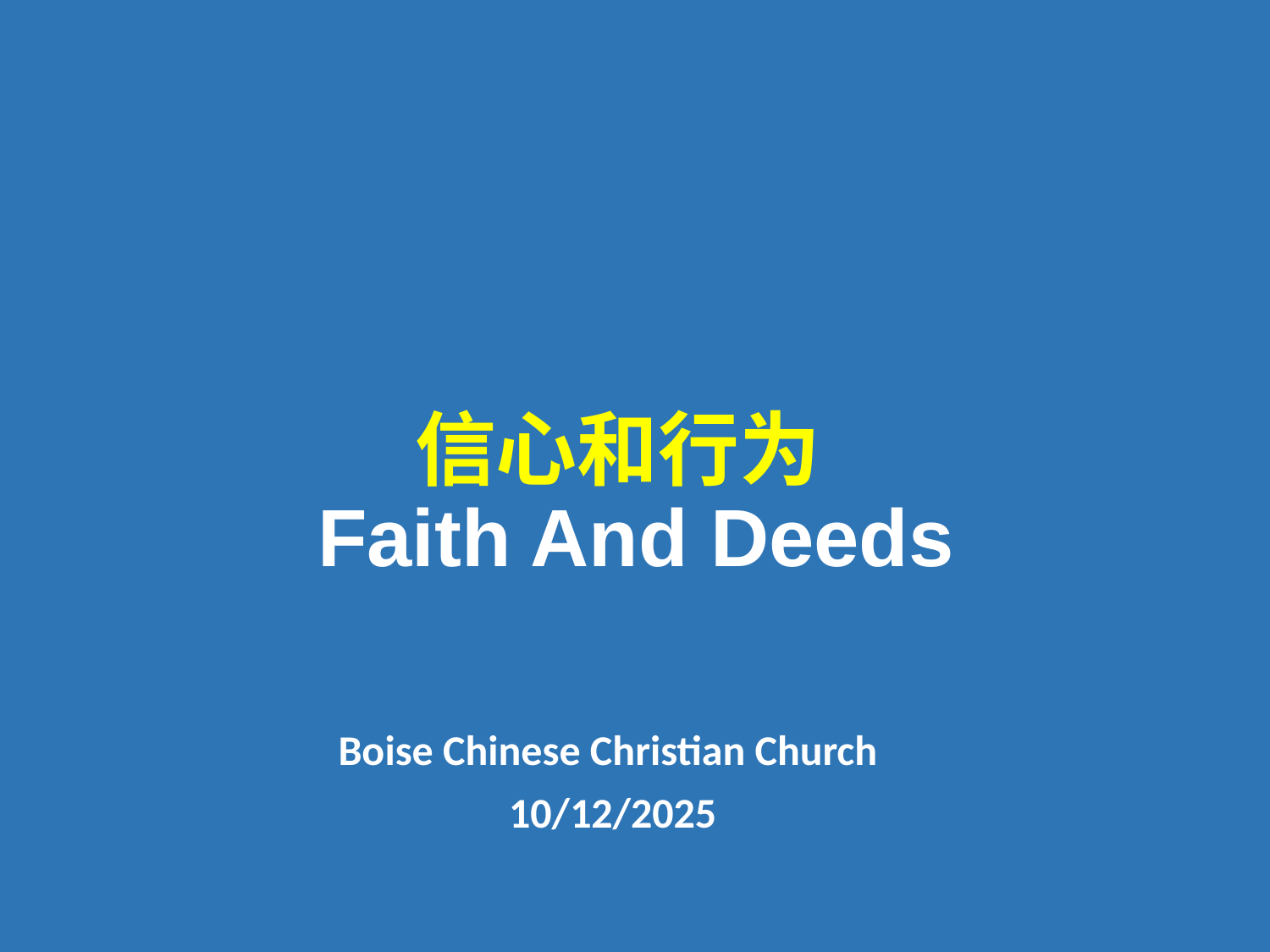

# 信心和行为 Faith And Deeds
Boise Chinese Christian Church
10/12/2025